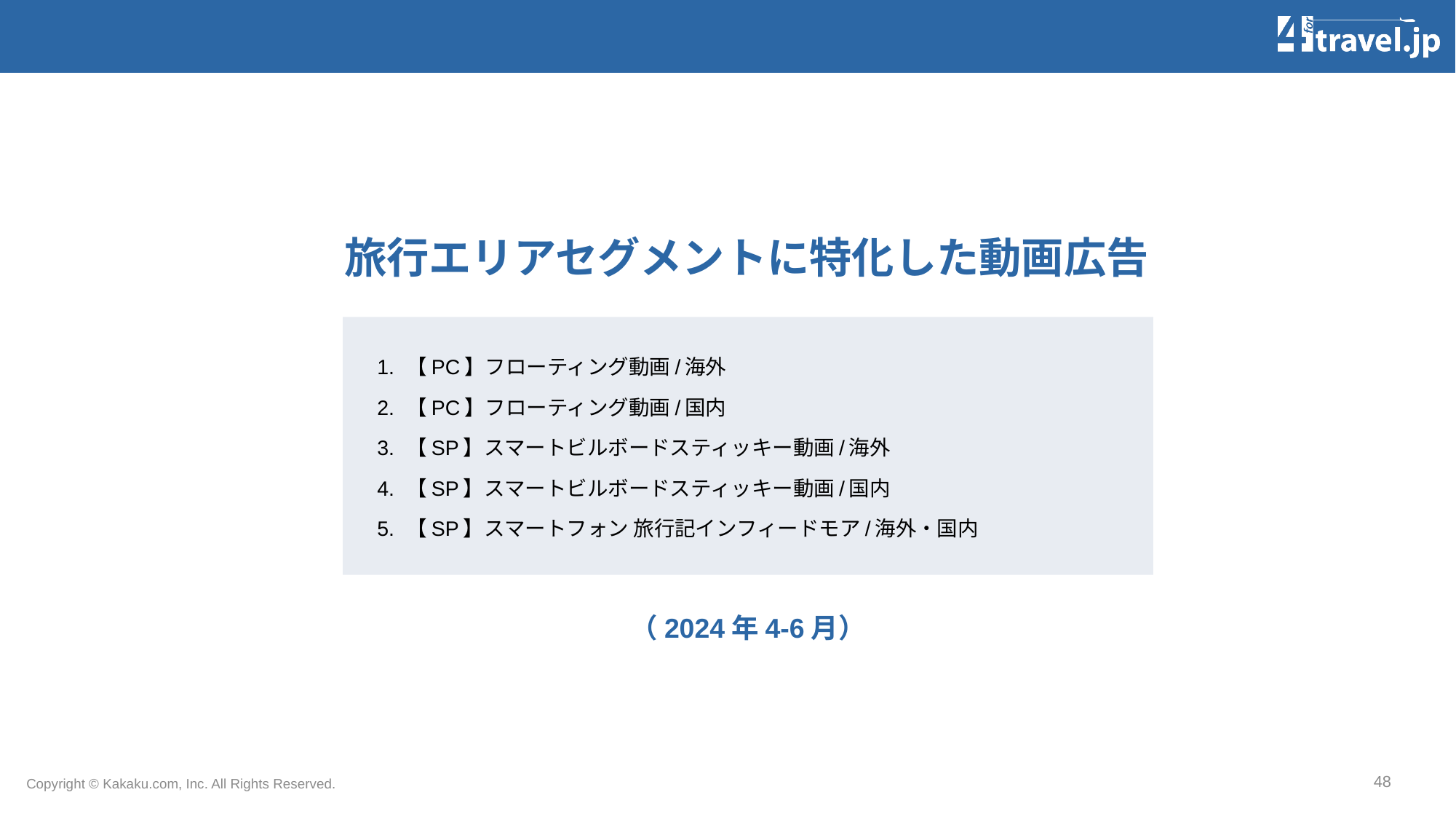

# 旅行エリアセグメントに特化した動画広告
【PC】フローティング動画/海外
【PC】フローティング動画/国内
【SP】スマートビルボードスティッキー動画/海外
【SP】スマートビルボードスティッキー動画/国内
【SP】スマートフォン 旅行記インフィードモア/海外・国内
（2024年4-6月）
48
Copyright © Kakaku.com, Inc. All Rights Reserved.